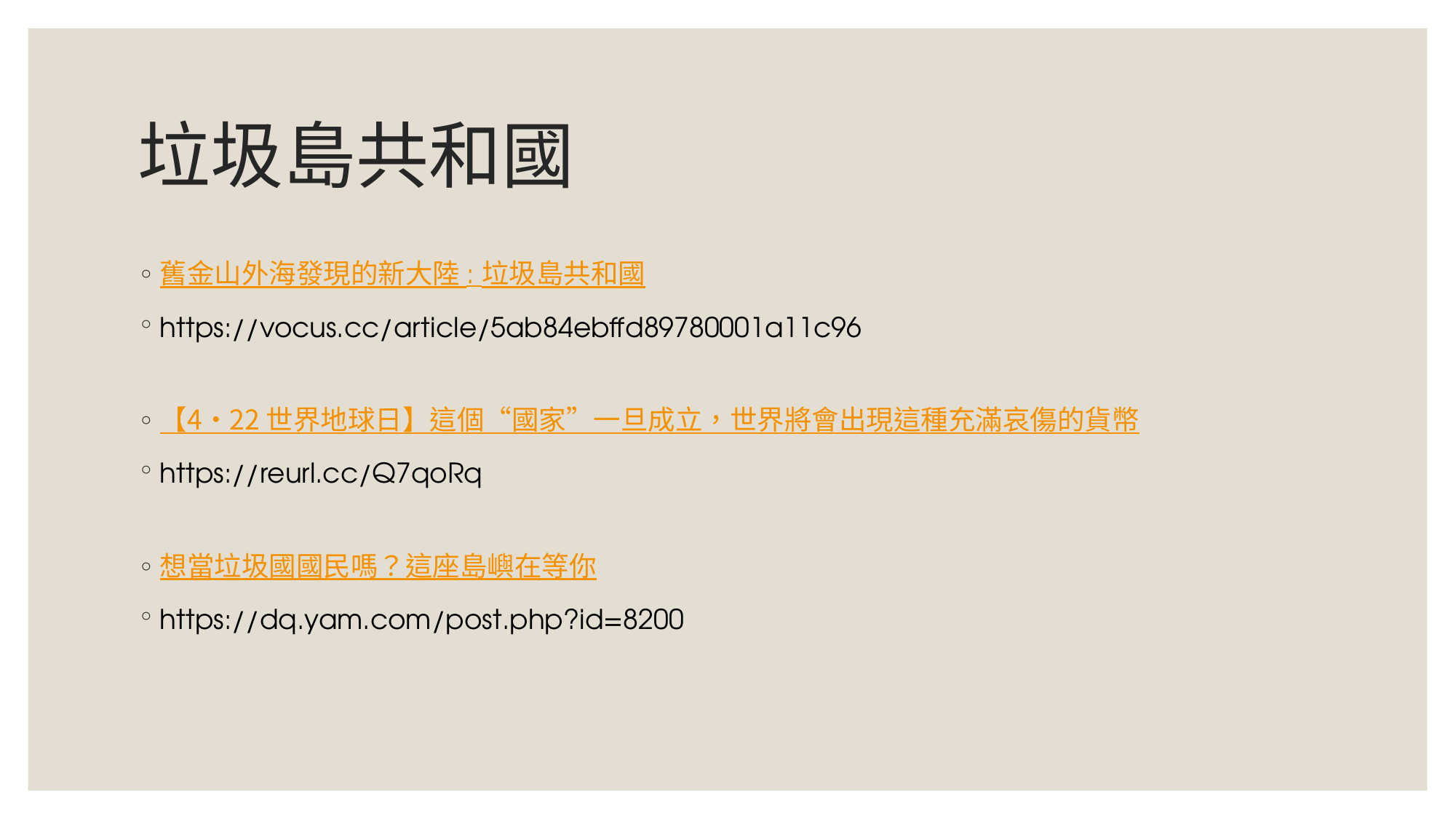

# 垃圾島共和國
舊金山外海發現的新大陸 : 垃圾島共和國
https://vocus.cc/article/5ab84ebffd89780001a11c96

【4·22 世界地球日】這個“國家”一旦成立，世界將會出現這種充滿哀傷的貨幣
https://reurl.cc/Q7qoRq

想當垃圾國國民嗎？這座島嶼在等你
https://dq.yam.com/post.php?id=8200